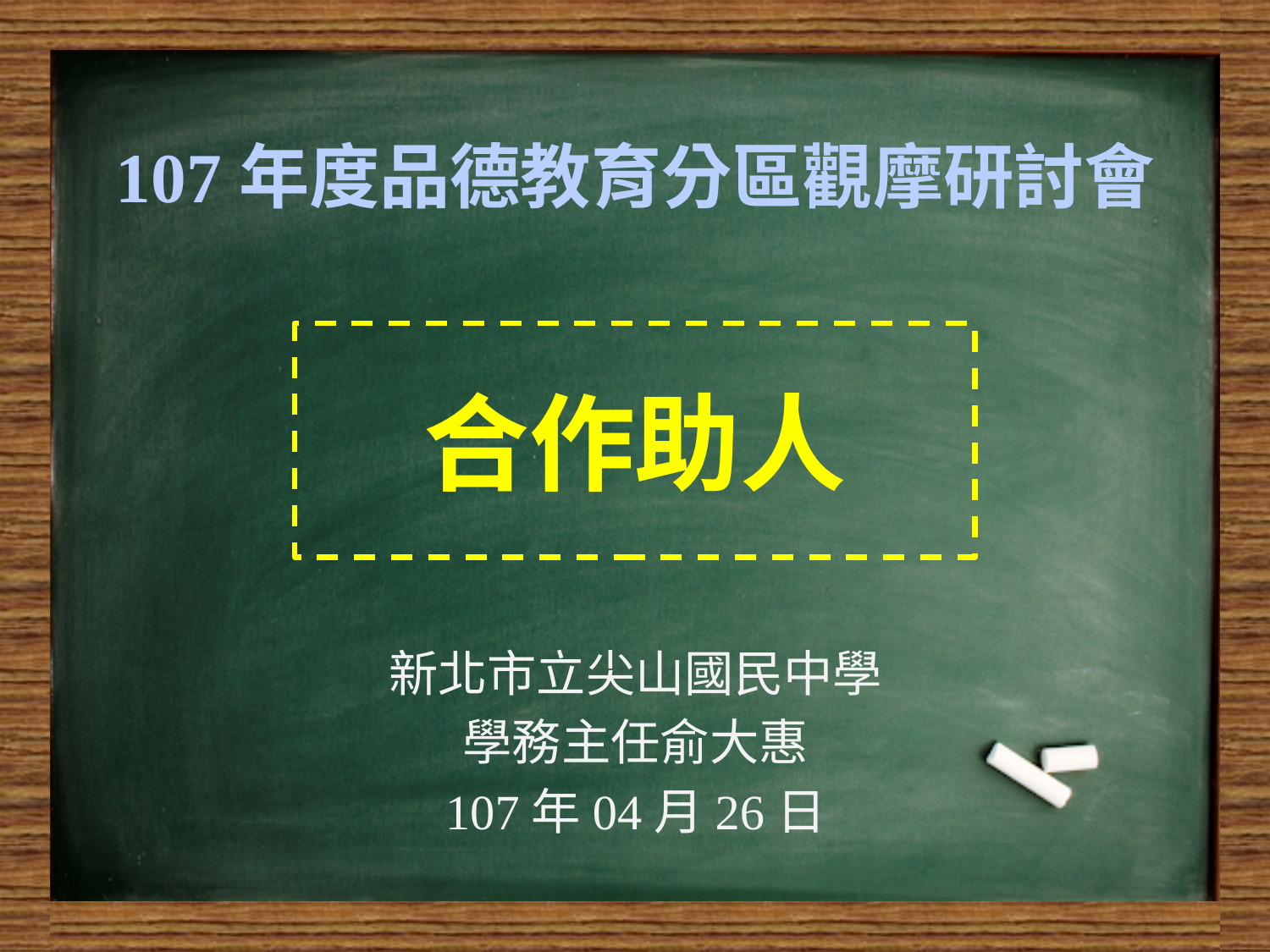

# 107年度品德教育分區觀摩研討會
合作助人

新北市立尖山國民中學
學務主任俞大惠
107年04月26日